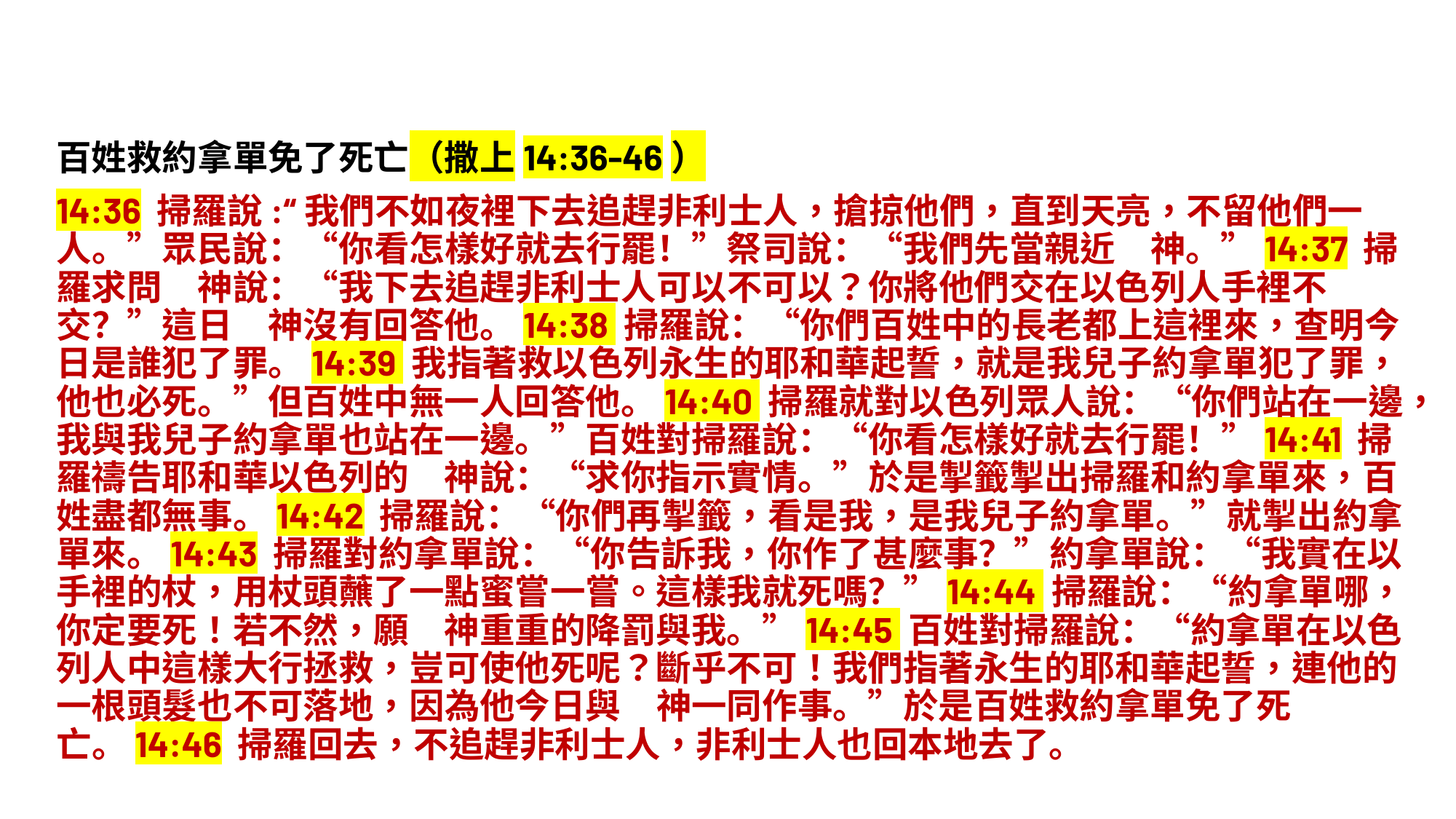

百姓救約拿單免了死亡（撒上14:36-46）
14:36 掃羅說:“我們不如夜裡下去追趕非利士人，搶掠他們，直到天亮，不留他們一人。”眾民說：“你看怎樣好就去行罷！”祭司說：“我們先當親近　神。”14:37 掃羅求問　神說：“我下去追趕非利士人可以不可以？你將他們交在以色列人手裡不交？”這日　神沒有回答他。14:38 掃羅說：“你們百姓中的長老都上這裡來，查明今日是誰犯了罪。14:39 我指著救以色列永生的耶和華起誓，就是我兒子約拿單犯了罪，他也必死。”但百姓中無一人回答他。14:40 掃羅就對以色列眾人說：“你們站在一邊，我與我兒子約拿單也站在一邊。”百姓對掃羅說：“你看怎樣好就去行罷！”14:41 掃羅禱告耶和華以色列的　神說：“求你指示實情。”於是掣籤掣出掃羅和約拿單來，百姓盡都無事。14:42 掃羅說：“你們再掣籤，看是我，是我兒子約拿單。”就掣出約拿單來。14:43 掃羅對約拿單說：“你告訴我，你作了甚麼事？”約拿單說：“我實在以手裡的杖，用杖頭蘸了一點蜜嘗一嘗。這樣我就死嗎？”14:44 掃羅說：“約拿單哪，你定要死！若不然，願　神重重的降罰與我。”14:45 百姓對掃羅說：“約拿單在以色列人中這樣大行拯救，豈可使他死呢？斷乎不可！我們指著永生的耶和華起誓，連他的一根頭髮也不可落地，因為他今日與　神一同作事。”於是百姓救約拿單免了死亡。14:46 掃羅回去，不追趕非利士人，非利士人也回本地去了。